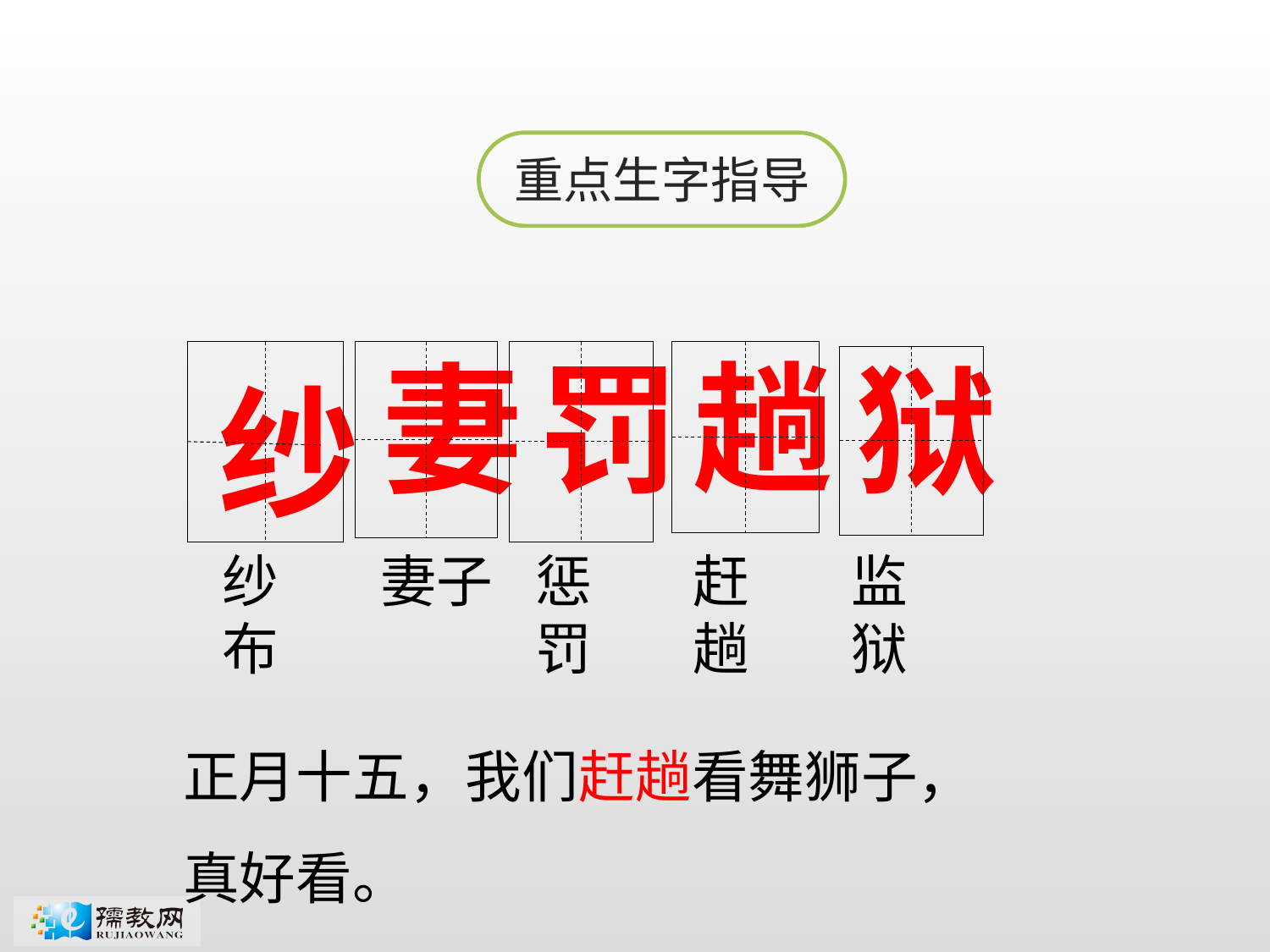

重点生字指导
趟
罚
妻
狱

纱
纱布
妻子
惩罚
赶趟
监狱
正月十五，我们赶趟看舞狮子，真好看。